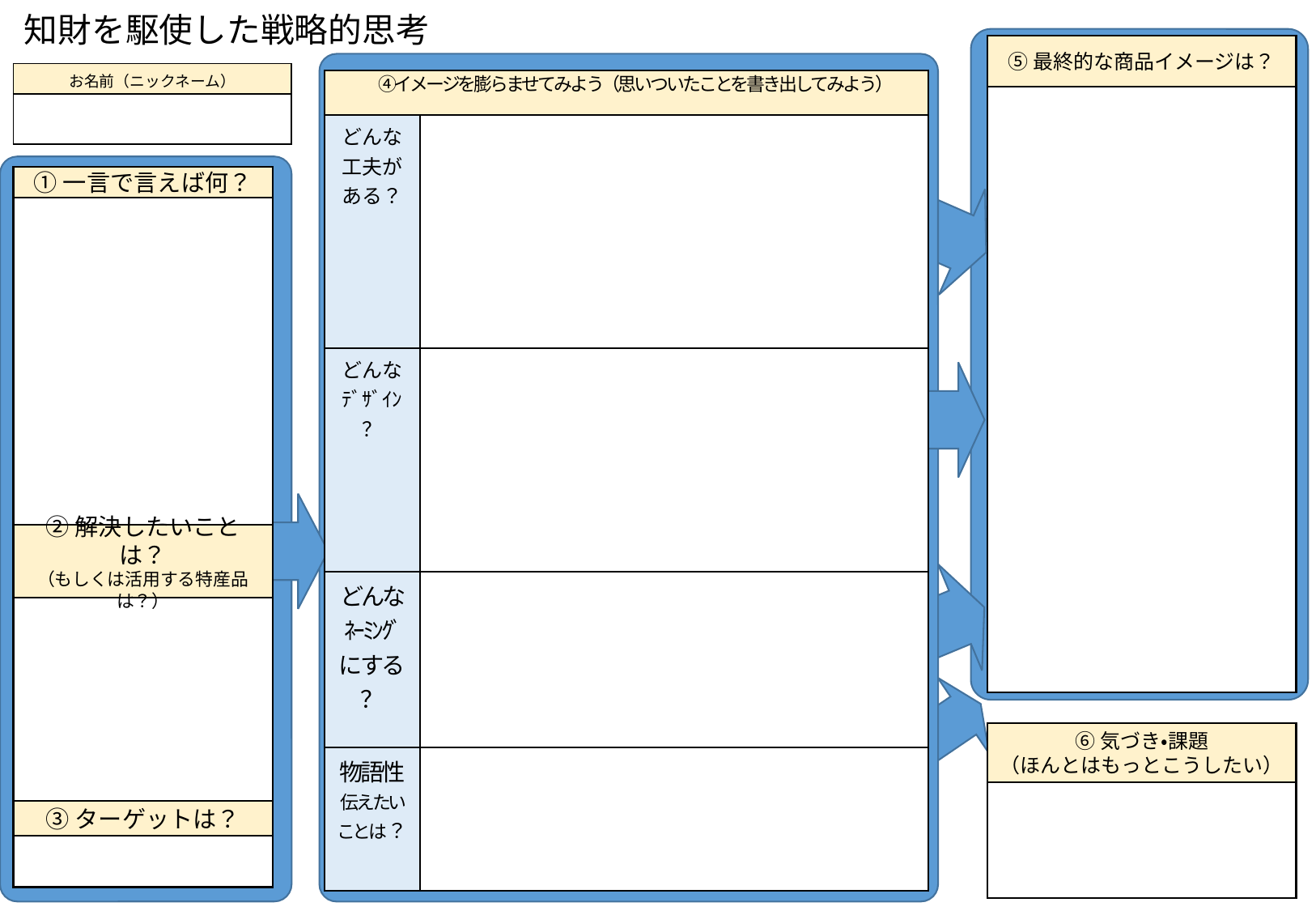

知財を駆使した戦略的思考

⑤最終的な商品イメージは？

| お名前（ニックネーム） |
| --- |
|  |
| ④イメージを膨らませてみよう（思いついたことを書き出してみよう） |  |
| --- | --- |
| どんな工夫がある？ |  |
| どんな ﾃﾞｻﾞｲﾝ ？ |  |
| どんなﾈｰﾐﾝｸﾞにする ？ |  |
| 物語性伝えたいことは？ |  |

①一言で言えば何？

②解決したいことは？
（もしくは活用する特産品は？）

⑥気づき・課題
（ほんとはもっとこうしたい）

③ターゲットは？